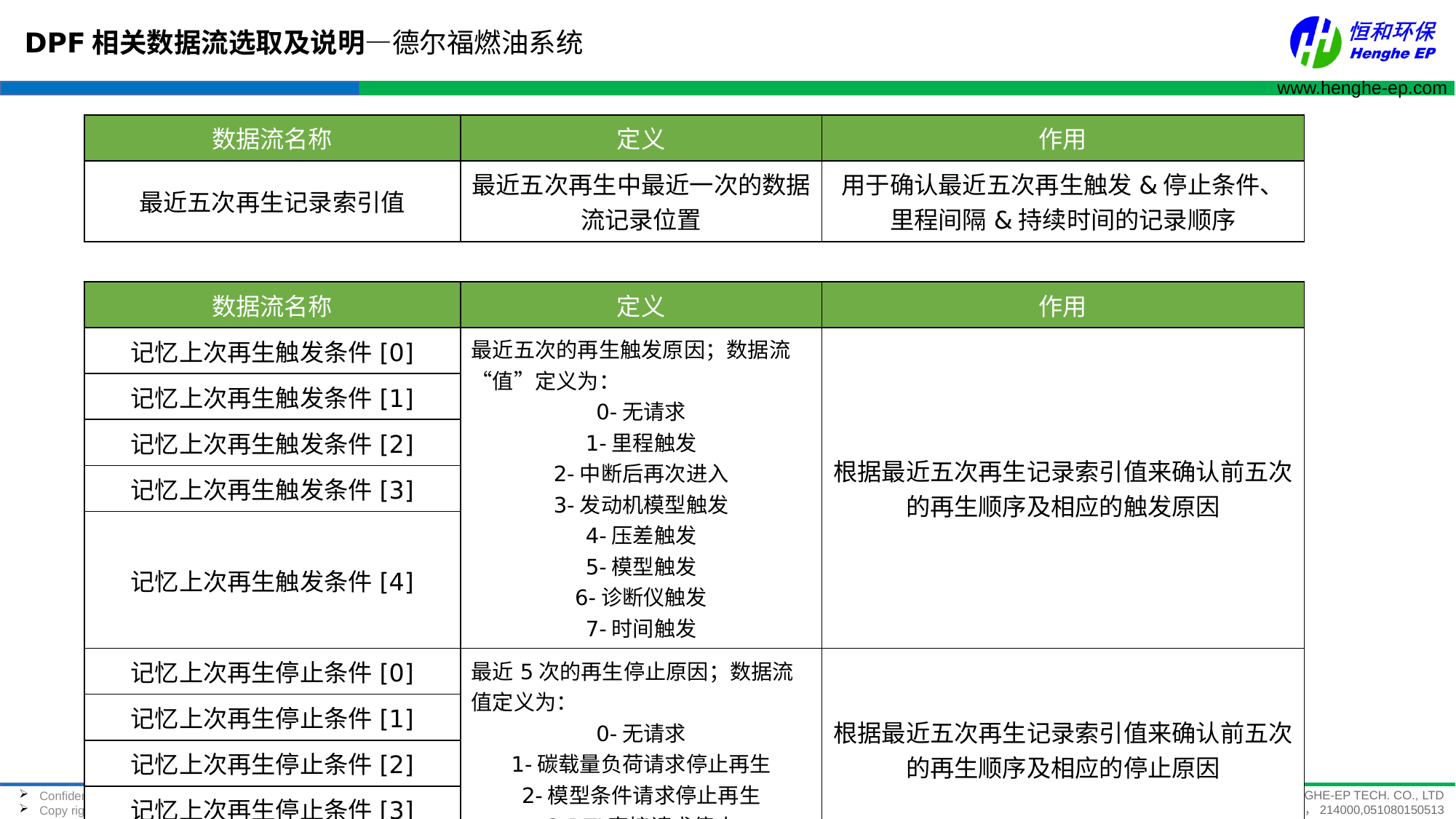

DPF相关数据流选取及说明—德尔福燃油系统
| 数据流名称 | 定义 | 作用 |
| --- | --- | --- |
| 最近五次再生记录索引值 | 最近五次再生中最近一次的数据流记录位置 | 用于确认最近五次再生触发&停止条件、里程间隔&持续时间的记录顺序 |
| 数据流名称 | 定义 | 作用 |
| --- | --- | --- |
| 记忆上次再生触发条件[0] | 最近五次的再生触发原因；数据流“值”定义为： 0-无请求 1-里程触发 2-中断后再次进入 3-发动机模型触发 4-压差触发 5-模型触发 6-诊断仪触发 7-时间触发 | 根据最近五次再生记录索引值来确认前五次的再生顺序及相应的触发原因 |
| 记忆上次再生触发条件[1] |  |  |
| 记忆上次再生触发条件[2] |  |  |
| 记忆上次再生触发条件[3] |  |  |
| 记忆上次再生触发条件[4] |  |  |
| 记忆上次再生停止条件[0] | 最近5次的再生停止原因；数据流值定义为： 0-无请求 1-碳载量负荷请求停止再生 2-模型条件请求停止再生 3-DTI直接请求停止 4-外部条件请求停止 | 根据最近五次再生记录索引值来确认前五次的再生顺序及相应的停止原因 |
| 记忆上次再生停止条件[1] |  |  |
| 记忆上次再生停止条件[2] |  |  |
| 记忆上次再生停止条件[3] |  |  |
| 记忆上次再生停止条件[4] |  |  |